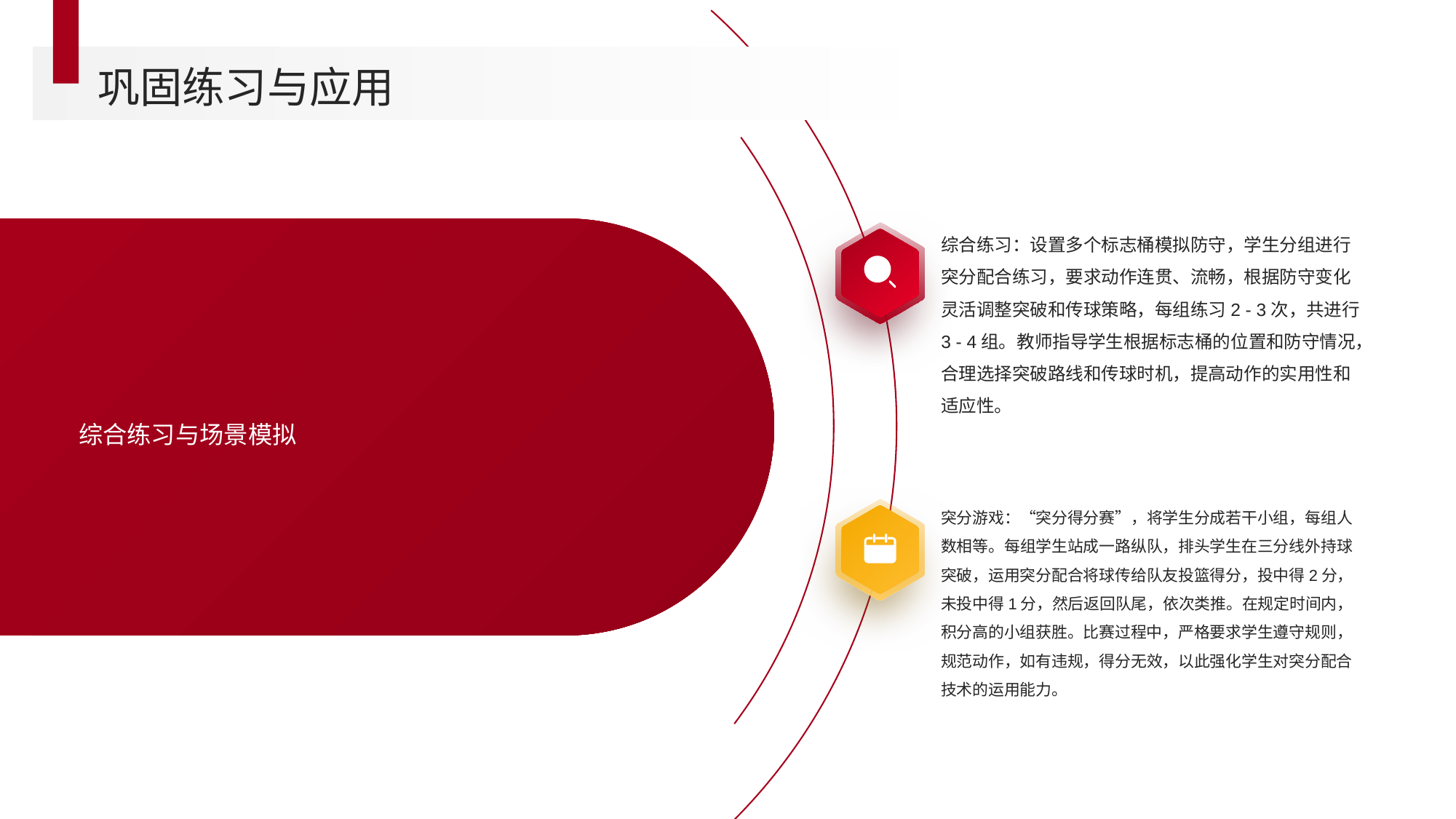

巩固练习与应用

综合练习：设置多个标志桶模拟防守，学生分组进行突分配合练习，要求动作连贯、流畅，根据防守变化灵活调整突破和传球策略，每组练习2 - 3次，共进行3 - 4组。教师指导学生根据标志桶的位置和防守情况，合理选择突破路线和传球时机，提高动作的实用性和适应性。
综合练习与场景模拟
突分游戏：“突分得分赛”，将学生分成若干小组，每组人数相等。每组学生站成一路纵队，排头学生在三分线外持球突破，运用突分配合将球传给队友投篮得分，投中得2分，未投中得1分，然后返回队尾，依次类推。在规定时间内，积分高的小组获胜。比赛过程中，严格要求学生遵守规则，规范动作，如有违规，得分无效，以此强化学生对突分配合技术的运用能力。